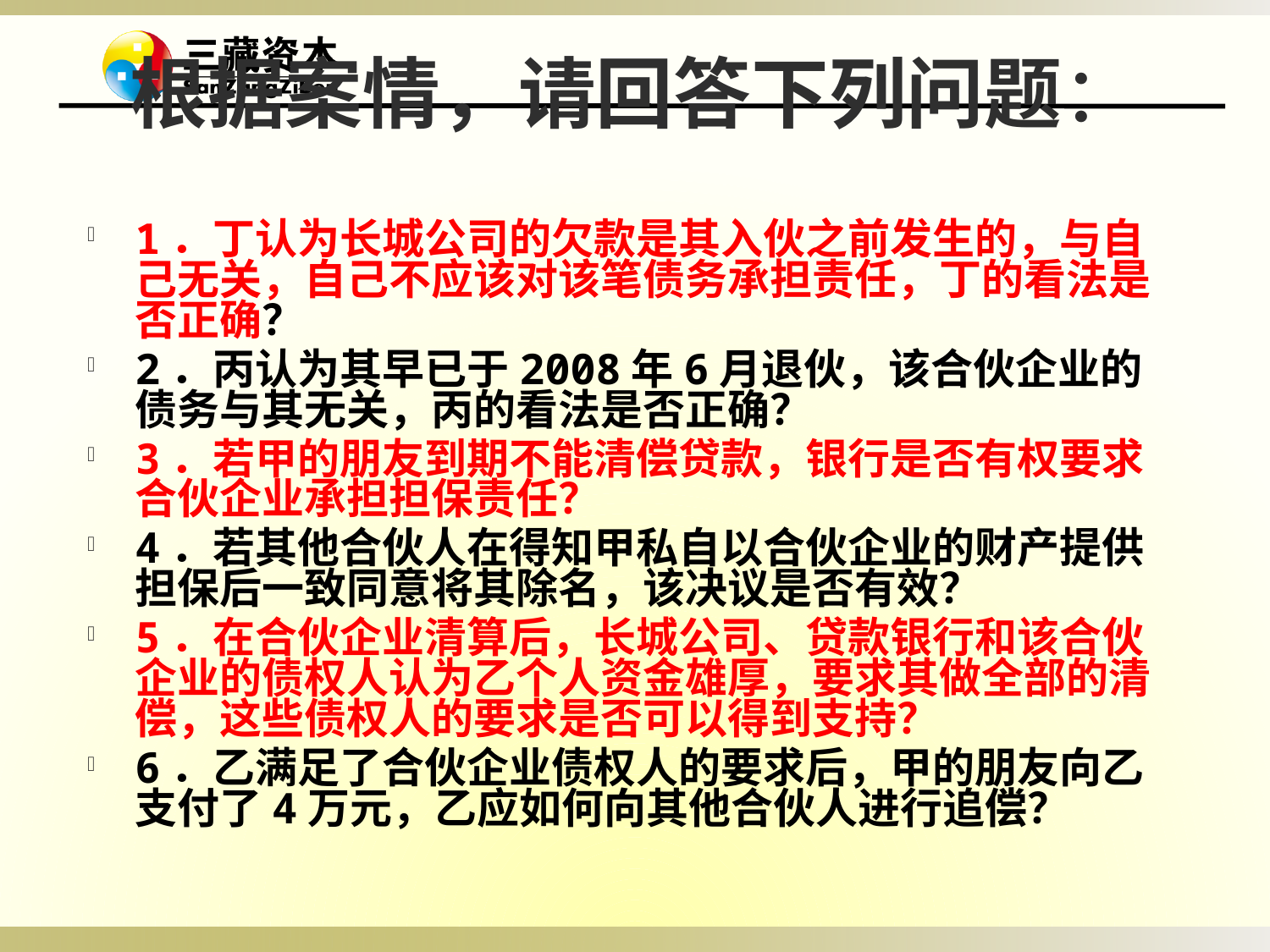

根据案情，请回答下列问题：

1．丁认为长城公司的欠款是其入伙之前发生的，与自己无关，自己不应该对该笔债务承担责任，丁的看法是否正确？
2．丙认为其早已于2008年6月退伙，该合伙企业的债务与其无关，丙的看法是否正确？
3．若甲的朋友到期不能清偿贷款，银行是否有权要求合伙企业承担担保责任？
4．若其他合伙人在得知甲私自以合伙企业的财产提供担保后一致同意将其除名，该决议是否有效？
5．在合伙企业清算后，长城公司、贷款银行和该合伙企业的债权人认为乙个人资金雄厚，要求其做全部的清偿，这些债权人的要求是否可以得到支持？
6．乙满足了合伙企业债权人的要求后，甲的朋友向乙支付了4万元，乙应如何向其他合伙人进行追偿？